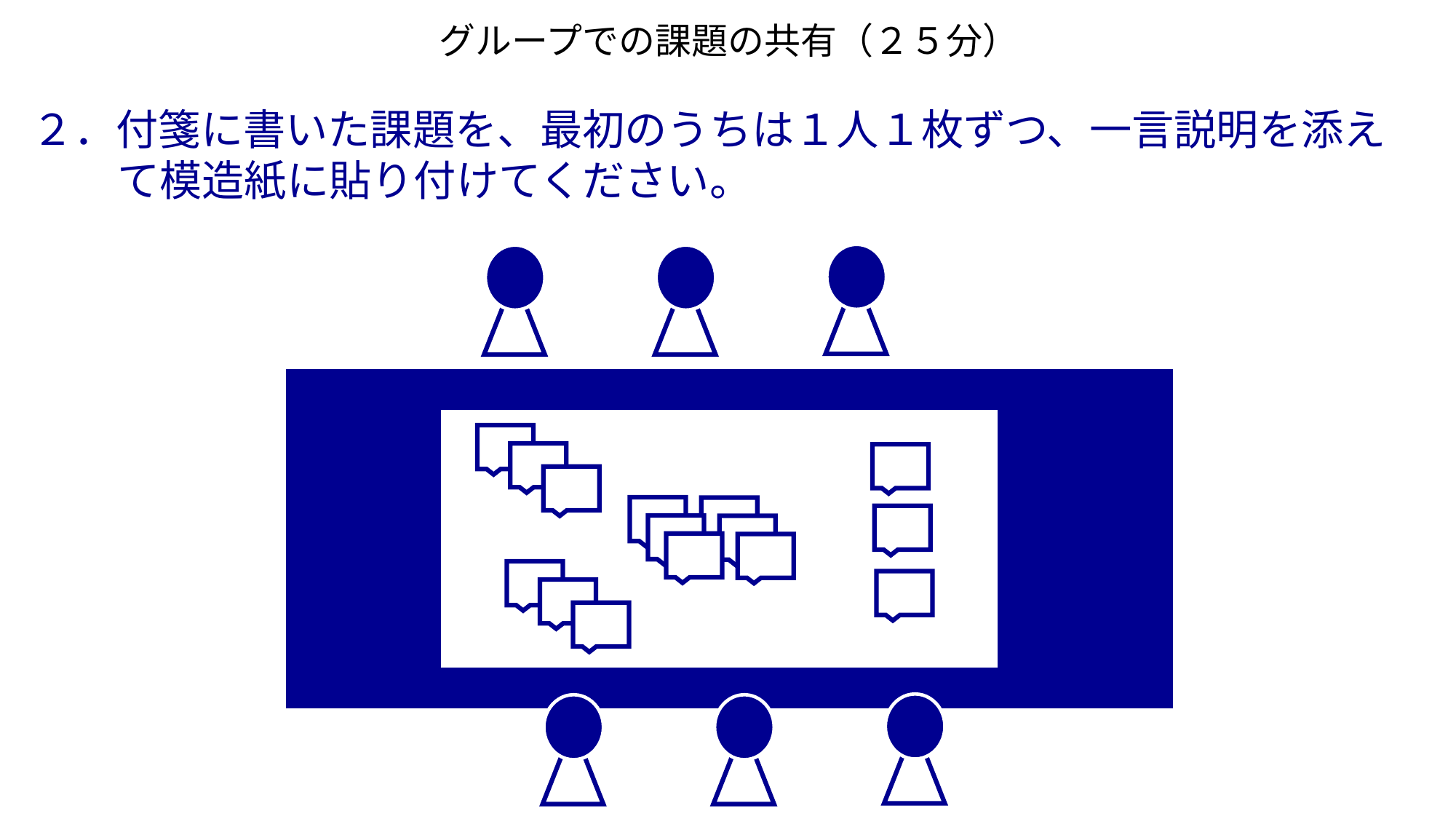

# グループでの課題の共有（２５分）
２．付箋に書いた課題を、最初のうちは１人１枚ずつ、一言説明を添えて模造紙に貼り付けてください。